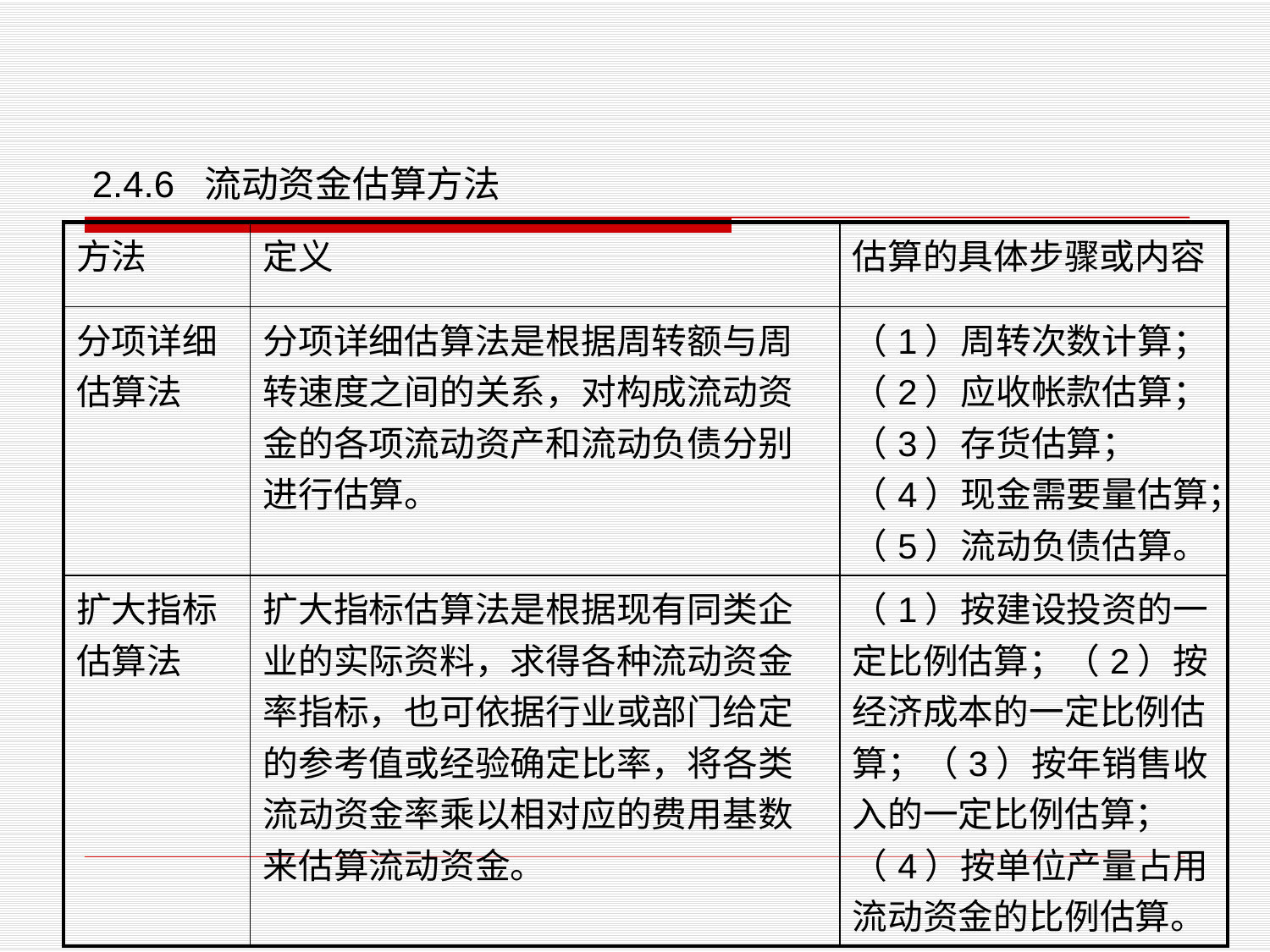

# 2.4.6  流动资金估算方法
| 方法 | 定义 | 估算的具体步骤或内容 |
| --- | --- | --- |
| 分项详细估算法 | 分项详细估算法是根据周转额与周转速度之间的关系，对构成流动资金的各项流动资产和流动负债分别进行估算。 | （1）周转次数计算；（2）应收帐款估算；（3）存货估算；（4）现金需要量估算；（5）流动负债估算。 |
| 扩大指标估算法 | 扩大指标估算法是根据现有同类企业的实际资料，求得各种流动资金率指标，也可依据行业或部门给定的参考值或经验确定比率，将各类流动资金率乘以相对应的费用基数来估算流动资金。 | （1）按建设投资的一定比例估算；（2）按经济成本的一定比例估算；（3）按年销售收入的一定比例估算；（4）按单位产量占用流动资金的比例估算。 |